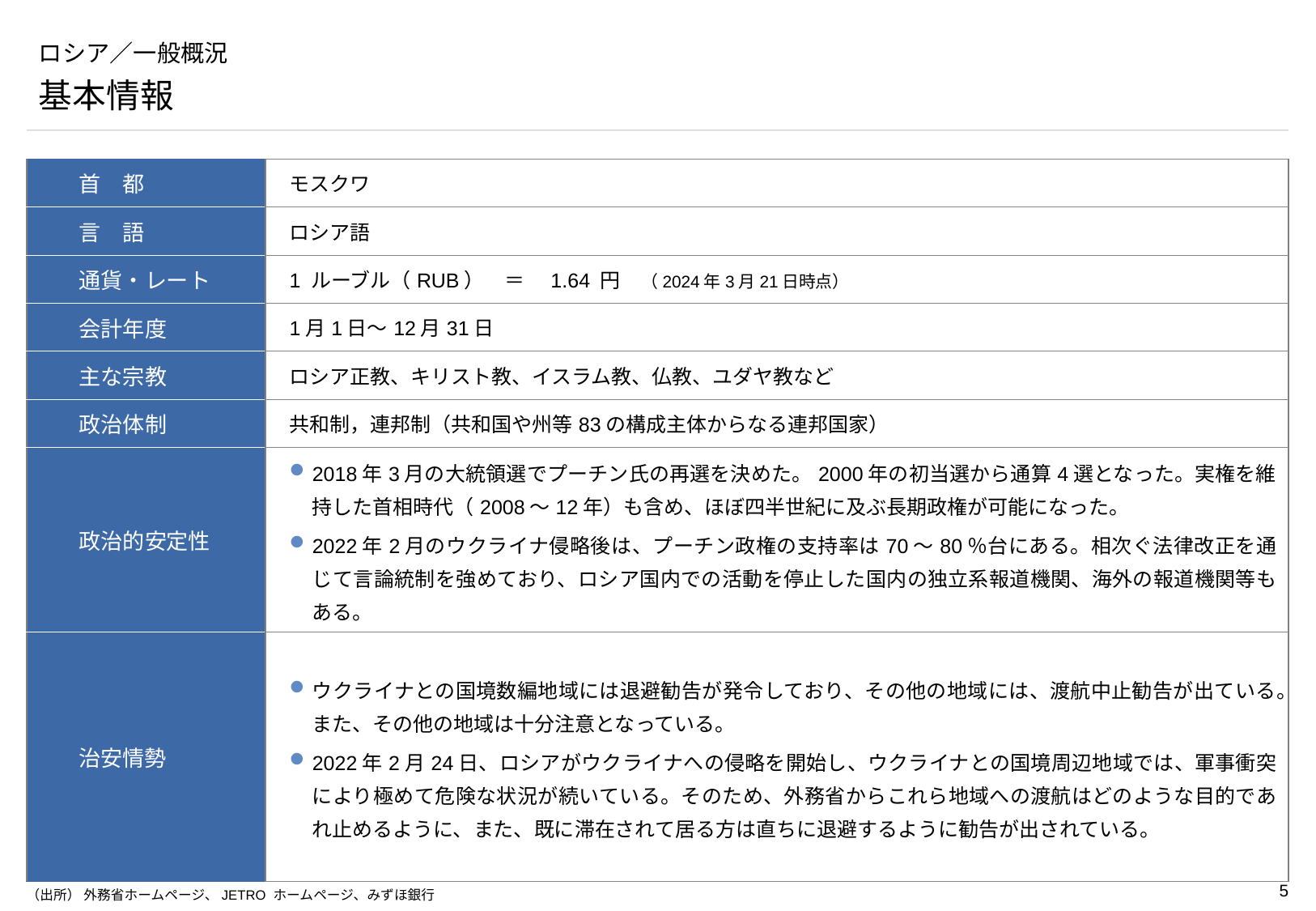

# ロシア／一般概況
基本情報
| 首　都 | モスクワ |
| --- | --- |
| 言　語 | ロシア語 |
| 通貨・レート | 1 ルーブル（RUB）　＝　1.64 円　（2024年3月21日時点） |
| 会計年度 | 1月1日～12月31日 |
| 主な宗教 | ロシア正教、キリスト教、イスラム教、仏教、ユダヤ教など |
| 政治体制 | 共和制，連邦制（共和国や州等83の構成主体からなる連邦国家） |
| 政治的安定性 | 2018年3月の大統領選でプーチン氏の再選を決めた。2000年の初当選から通算4選となった。実権を維持した首相時代（2008～12年）も含め、ほぼ四半世紀に及ぶ長期政権が可能になった。 2022年2月のウクライナ侵略後は、プーチン政権の支持率は70～80％台にある。相次ぐ法律改正を通じて言論統制を強めており、ロシア国内での活動を停止した国内の独立系報道機関、海外の報道機関等もある。 |
| 治安情勢 | ウクライナとの国境数編地域には退避勧告が発令しており、その他の地域には、渡航中止勧告が出ている。また、その他の地域は十分注意となっている。 2022年2月24日、ロシアがウクライナへの侵略を開始し、ウクライナとの国境周辺地域では、軍事衝突により極めて危険な状況が続いている。そのため、外務省からこれら地域への渡航はどのような目的であれ止めるように、また、既に滞在されて居る方は直ちに退避するように勧告が出されている。 |
（出所） 外務省ホームページ、JETRO ホームページ、みずほ銀行